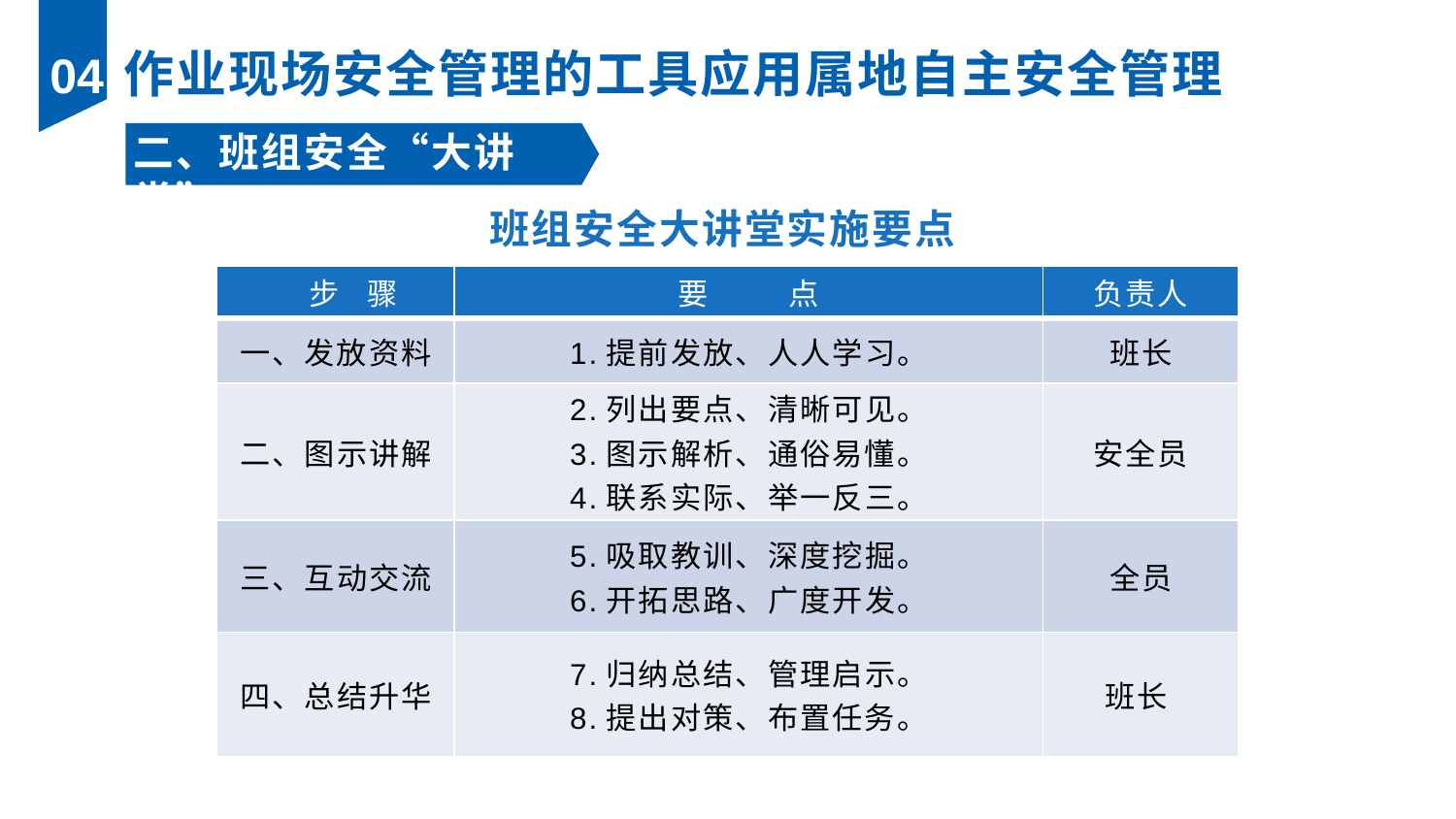

作业现场安全管理的工具应用属地自主安全管理
04
二、班组安全“大讲堂”

班组安全大讲堂实施要点
| 步 骤 | 要 点 | 负责人 |
| --- | --- | --- |
| 一、发放资料 | 1.提前发放、人人学习。 | 班长 |
| 二、图示讲解 | 2.列出要点、清晰可见。 3.图示解析、通俗易懂。 4.联系实际、举一反三。 | 安全员 |
| 三、互动交流 | 5.吸取教训、深度挖掘。 6.开拓思路、广度开发。 | 全员 |
| 四、总结升华 | 7.归纳总结、管理启示。 8.提出对策、布置任务。 | 班长 |